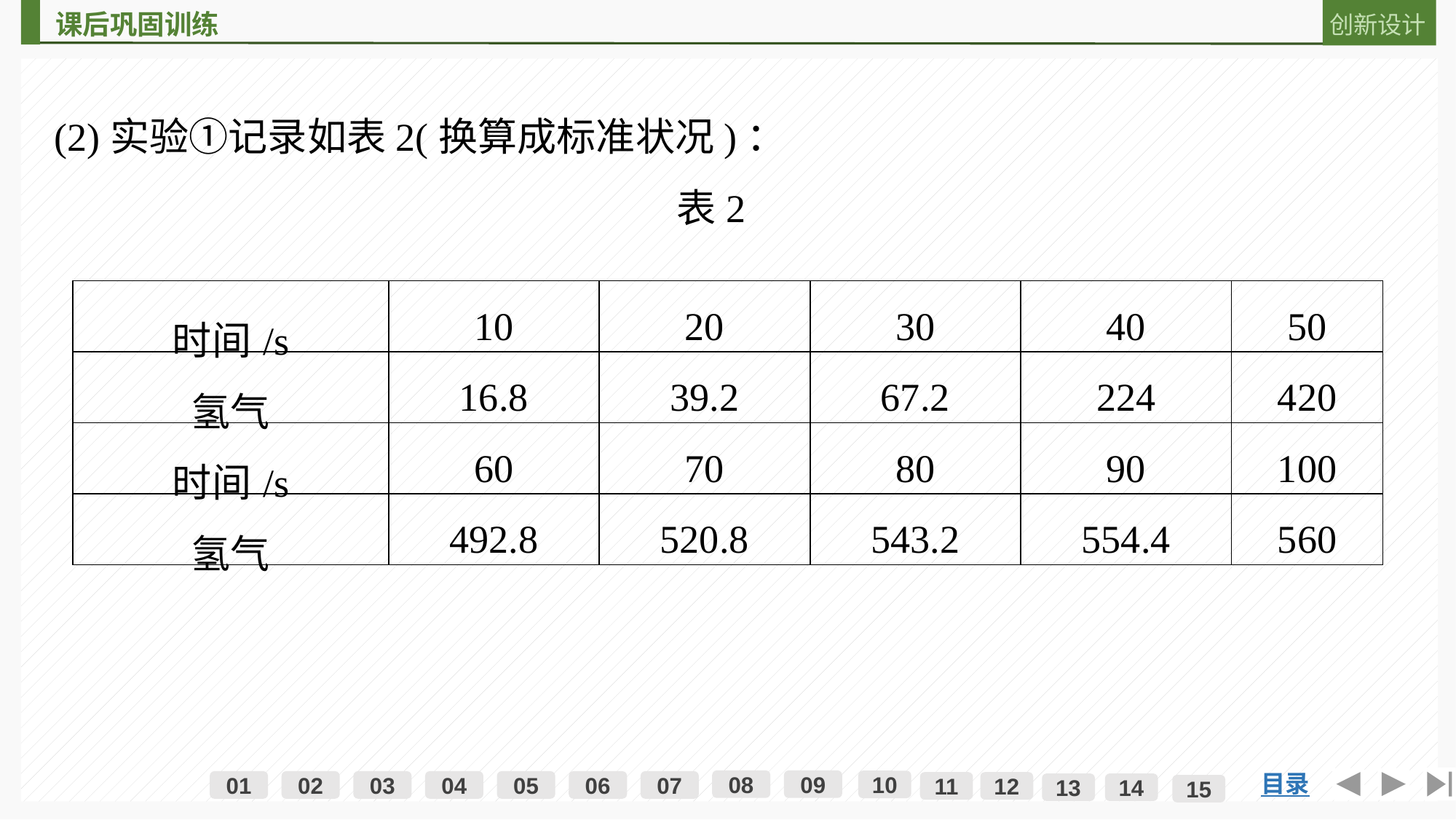

(2)实验①记录如表2(换算成标准状况)：
表2
| 时间/s | 10 | 20 | 30 | 40 | 50 |
| --- | --- | --- | --- | --- | --- |
| 氢气 | 16.8 | 39.2 | 67.2 | 224 | 420 |
| 时间/s | 60 | 70 | 80 | 90 | 100 |
| 氢气 | 492.8 | 520.8 | 543.2 | 554.4 | 560 |